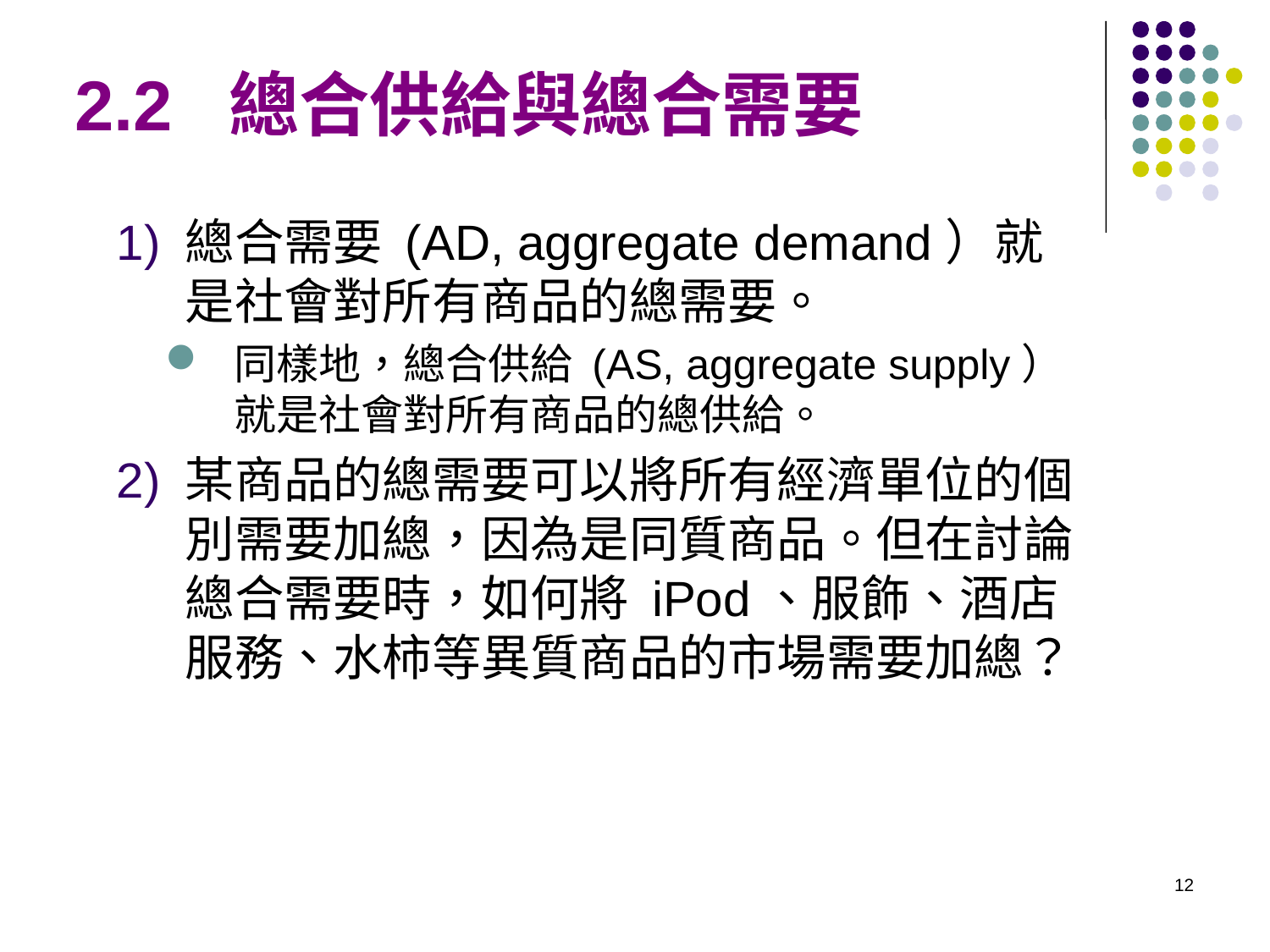

# 2.2  總合供給與總合需要
總合需要 (AD, aggregate demand）就是社會對所有商品的總需要。
同樣地，總合供給 (AS, aggregate supply）就是社會對所有商品的總供給。
某商品的總需要可以將所有經濟單位的個別需要加總，因為是同質商品。但在討論總合需要時，如何將 iPod、服飾、酒店服務、水柿等異質商品的市場需要加總？

12